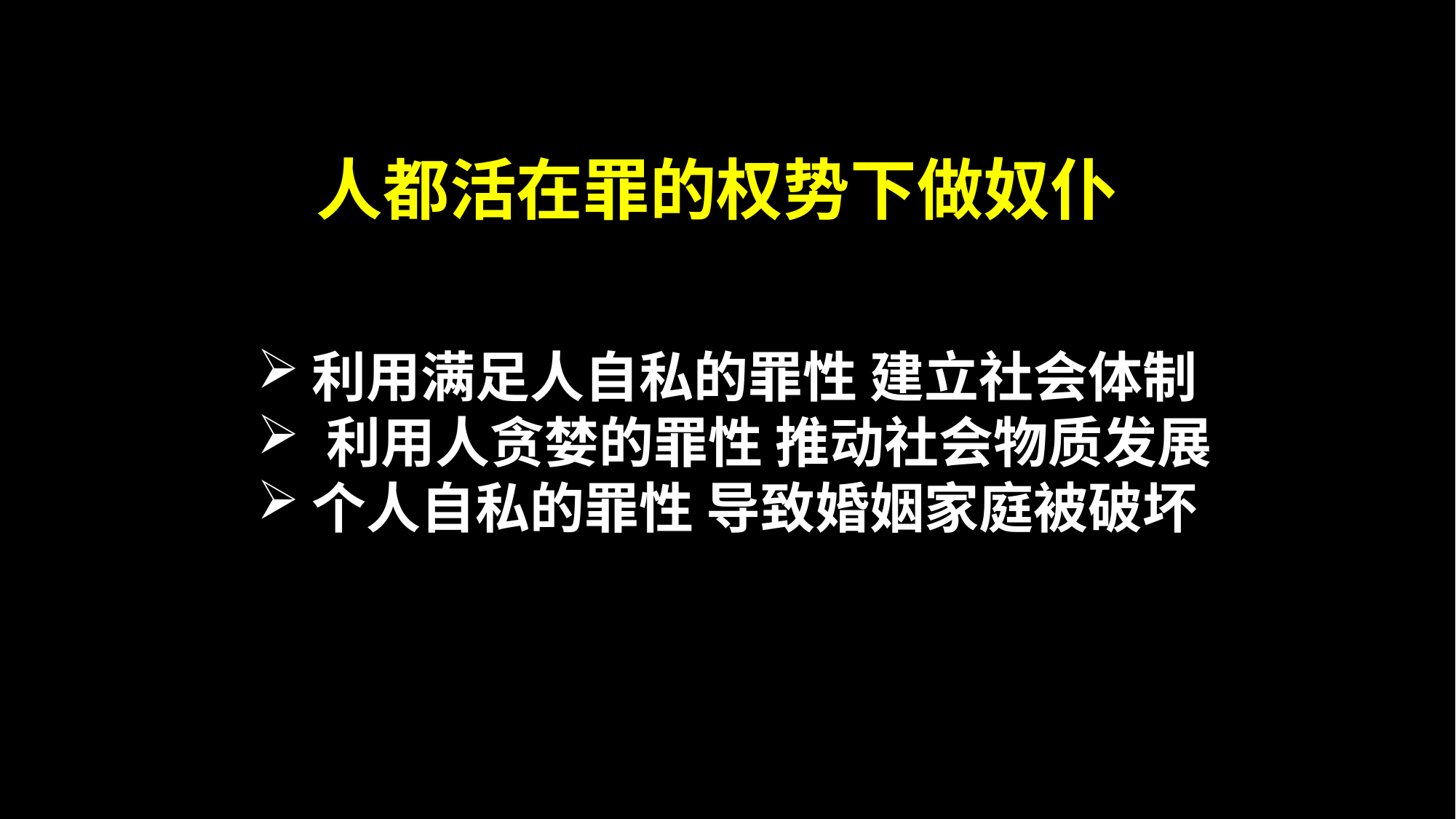

# 人都活在罪的权势下做奴仆

利用满足人自私的罪性 建立社会体制
 利用人贪婪的罪性 推动社会物质发展
个人自私的罪性 导致婚姻家庭被破坏